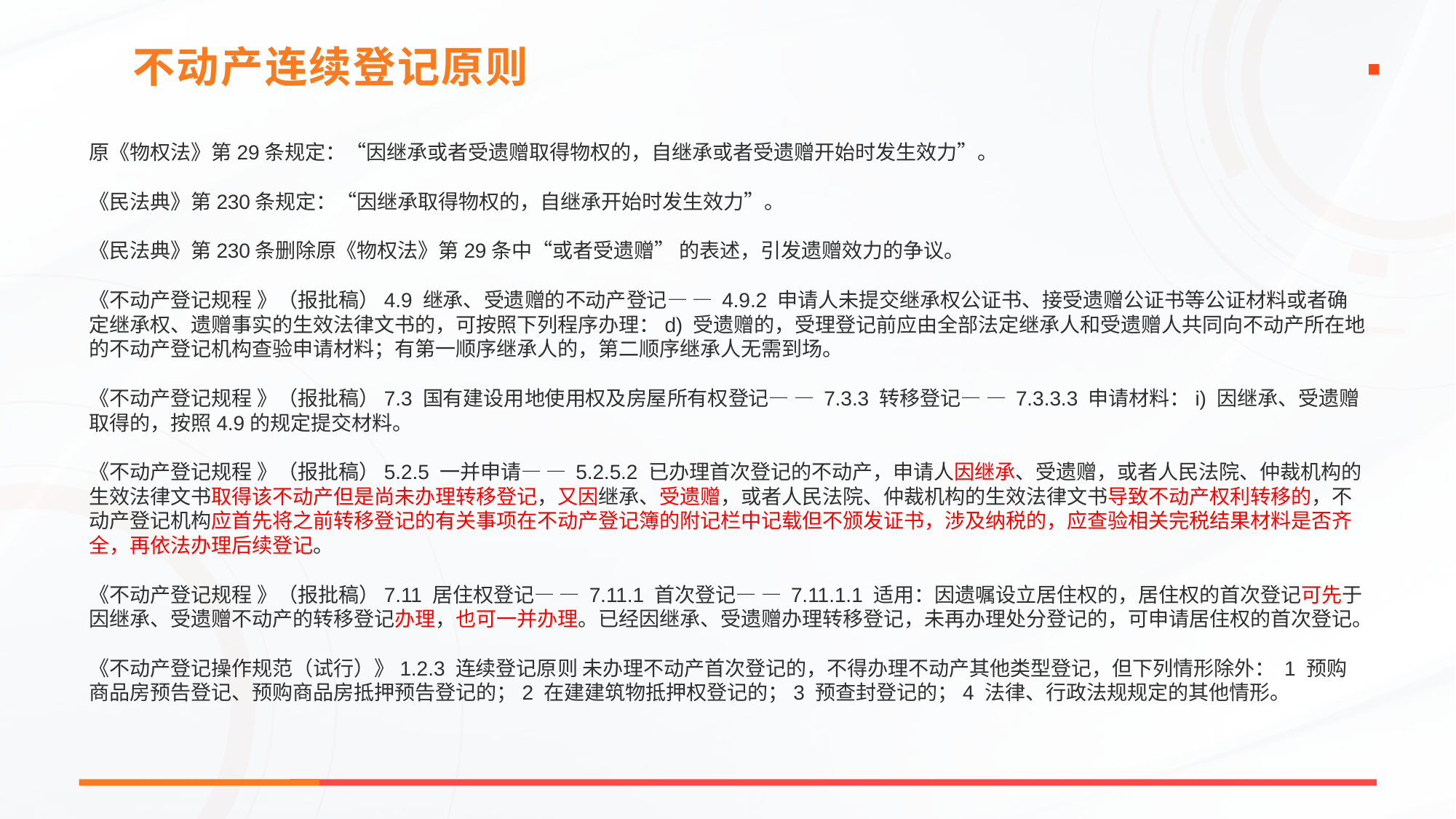

不动产连续登记原则
原《物权法》第29条规定：“因继承或者受遗赠取得物权的，自继承或者受遗赠开始时发生效力”。

《民法典》第230条规定：“因继承取得物权的，自继承开始时发生效力”。

《民法典》第230条删除原《物权法》第29条中“或者受遗赠” 的表述，引发遗赠效力的争议。

《不动产登记规程 》（报批稿）4.9 继承、受遗赠的不动产登记— — 4.9.2 申请人未提交继承权公证书、接受遗赠公证书等公证材料或者确定继承权、遗赠事实的生效法律文书的，可按照下列程序办理：d) 受遗赠的，受理登记前应由全部法定继承人和受遗赠人共同向不动产所在地的不动产登记机构查验申请材料；有第一顺序继承人的，第二顺序继承人无需到场。

《不动产登记规程 》（报批稿）7.3 国有建设用地使用权及房屋所有权登记— — 7.3.3 转移登记— — 7.3.3.3 申请材料：i) 因继承、受遗赠取得的，按照4.9的规定提交材料。

《不动产登记规程 》（报批稿）5.2.5 一并申请— — 5.2.5.2 已办理首次登记的不动产，申请人因继承、受遗赠，或者人民法院、仲裁机构的生效法律文书取得该不动产但是尚未办理转移登记，又因继承、受遗赠，或者人民法院、仲裁机构的生效法律文书导致不动产权利转移的，不动产登记机构应首先将之前转移登记的有关事项在不动产登记簿的附记栏中记载但不颁发证书，涉及纳税的，应查验相关完税结果材料是否齐全，再依法办理后续登记。

《不动产登记规程 》（报批稿）7.11 居住权登记— — 7.11.1 首次登记— — 7.11.1.1 适用：因遗嘱设立居住权的，居住权的首次登记可先于因继承、受遗赠不动产的转移登记办理，也可一并办理。已经因继承、受遗赠办理转移登记，未再办理处分登记的，可申请居住权的首次登记。

《不动产登记操作规范（试行）》1.2.3 连续登记原则 未办理不动产首次登记的，不得办理不动产其他类型登记，但下列情形除外： 1 预购商品房预告登记、预购商品房抵押预告登记的；2 在建建筑物抵押权登记的；3 预查封登记的；4 法律、行政法规规定的其他情形。